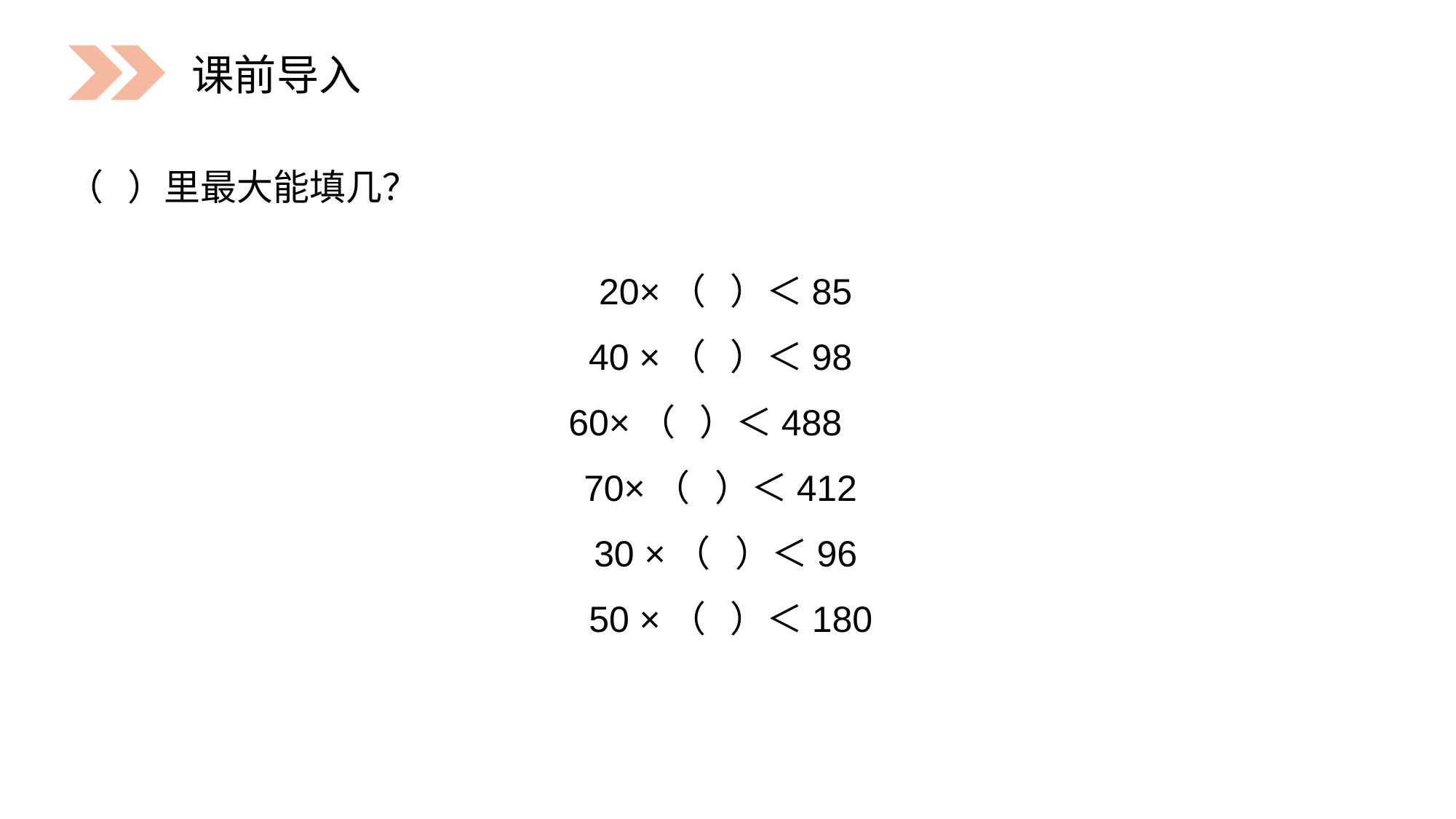

课前导入
（   ）里最大能填几？
          20×（   ）＜85
          40 ×（   ）＜98
           60×（   ）＜488
           70×（   ）＜412
          30 ×（   ）＜96
           50 ×（   ）＜180